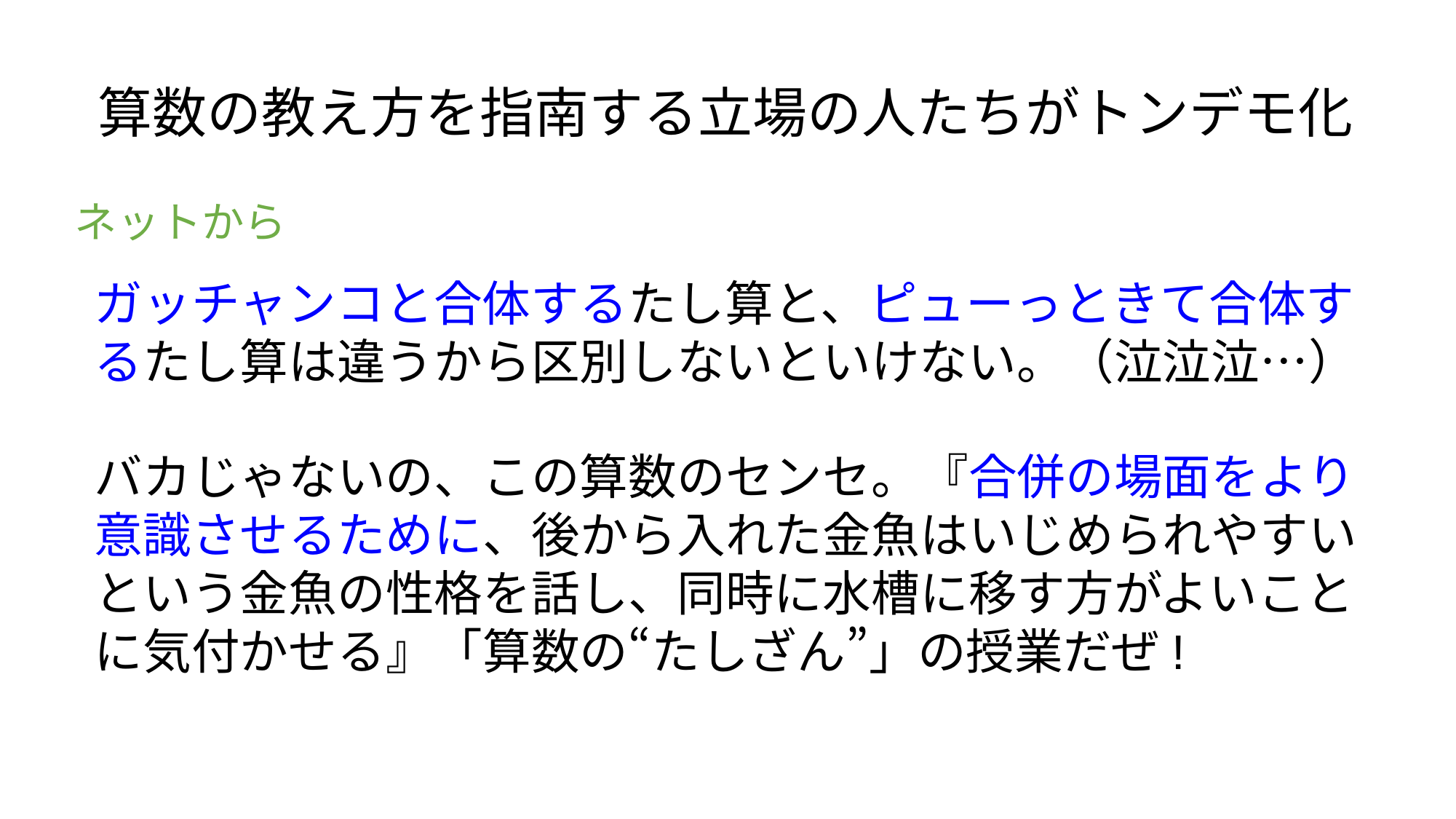

# 算数の教え方を指南する立場の人たちがトンデモ化
ネットから
ガッチャンコと合体するたし算と、ピューっときて合体するたし算は違うから区別しないといけない。（泣泣泣…）
バカじゃないの、この算数のセンセ。『合併の場面をより意識させるために、後から入れた金魚はいじめられやすいという金魚の性格を話し、同時に水槽に移す方がよいことに気付かせる』「算数の“たしざん”」の授業だぜ!